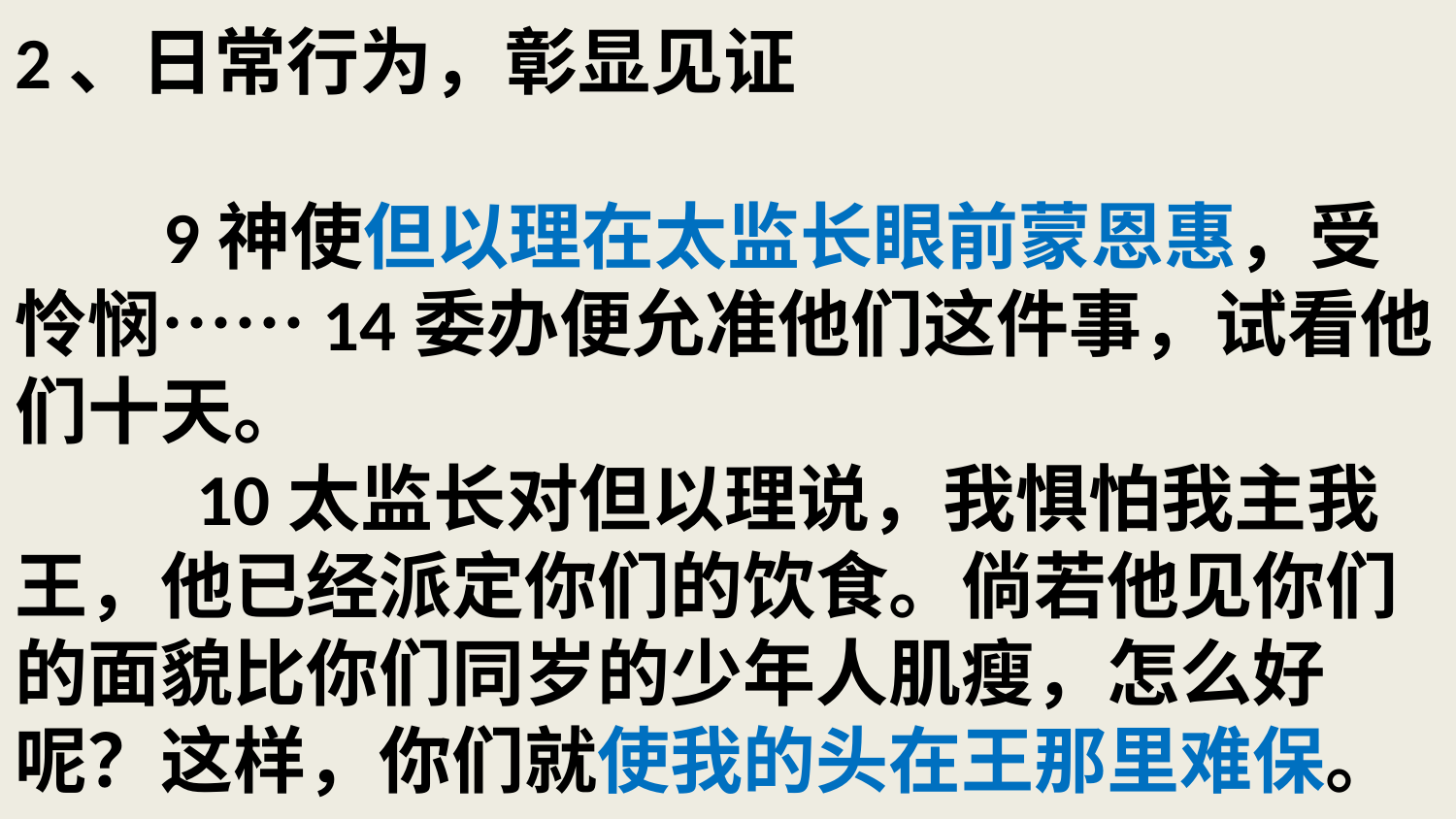

# 2、日常行为，彰显见证 9神使但以理在太监长眼前蒙恩惠，受怜悯……14委办便允准他们这件事，试看他们十天。 10太监长对但以理说，我惧怕我主我王，他已经派定你们的饮食。倘若他见你们的面貌比你们同岁的少年人肌瘦，怎么好呢？这样，你们就使我的头在王那里难保。